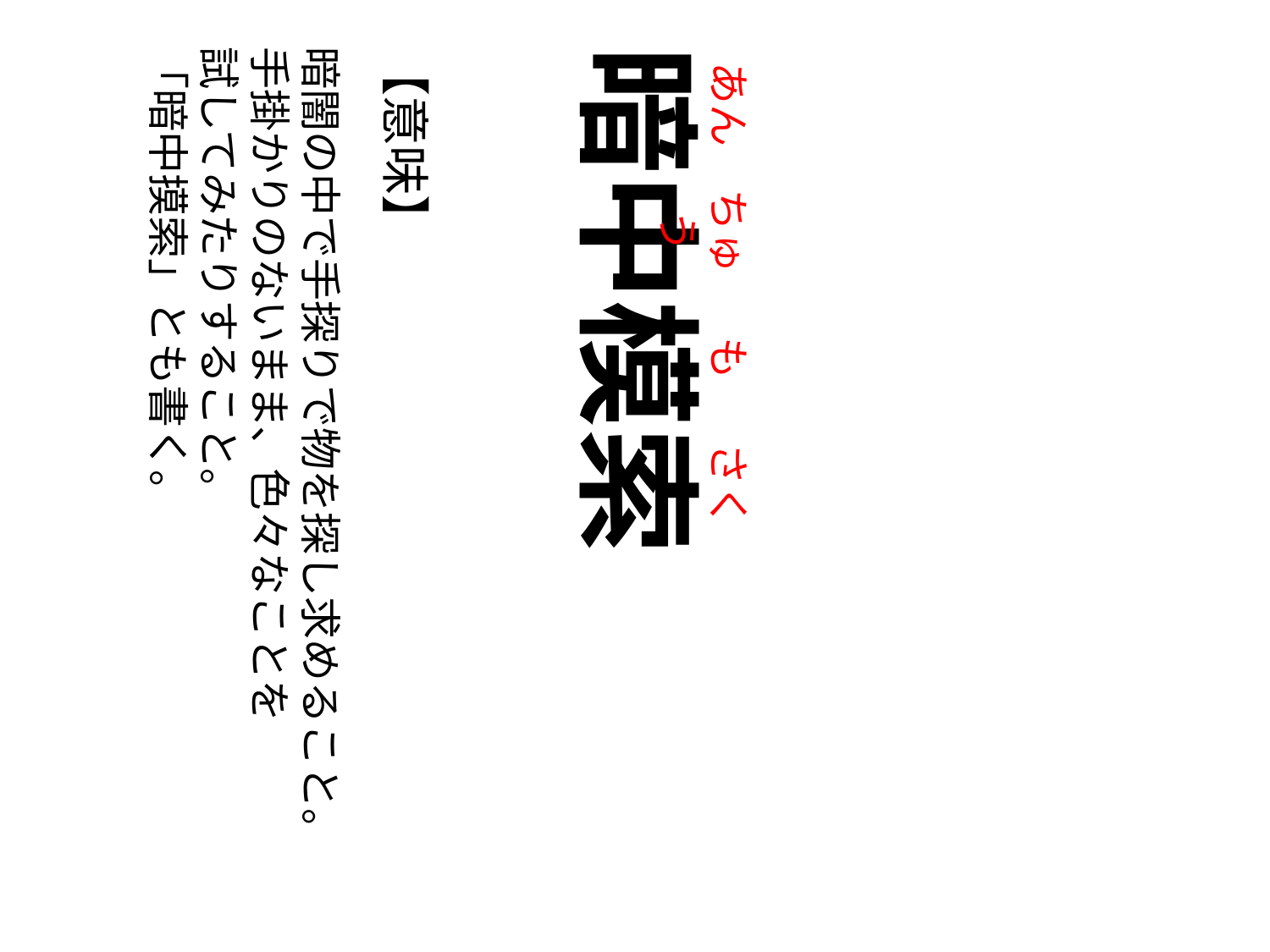

あん
ちゅう
も
さく
【意味】

暗闇の中で手探りで物を探し求めること。
手掛かりのないまま、色々なことを
試してみたりすること。
「暗中摸索」とも書く。
暗中模索